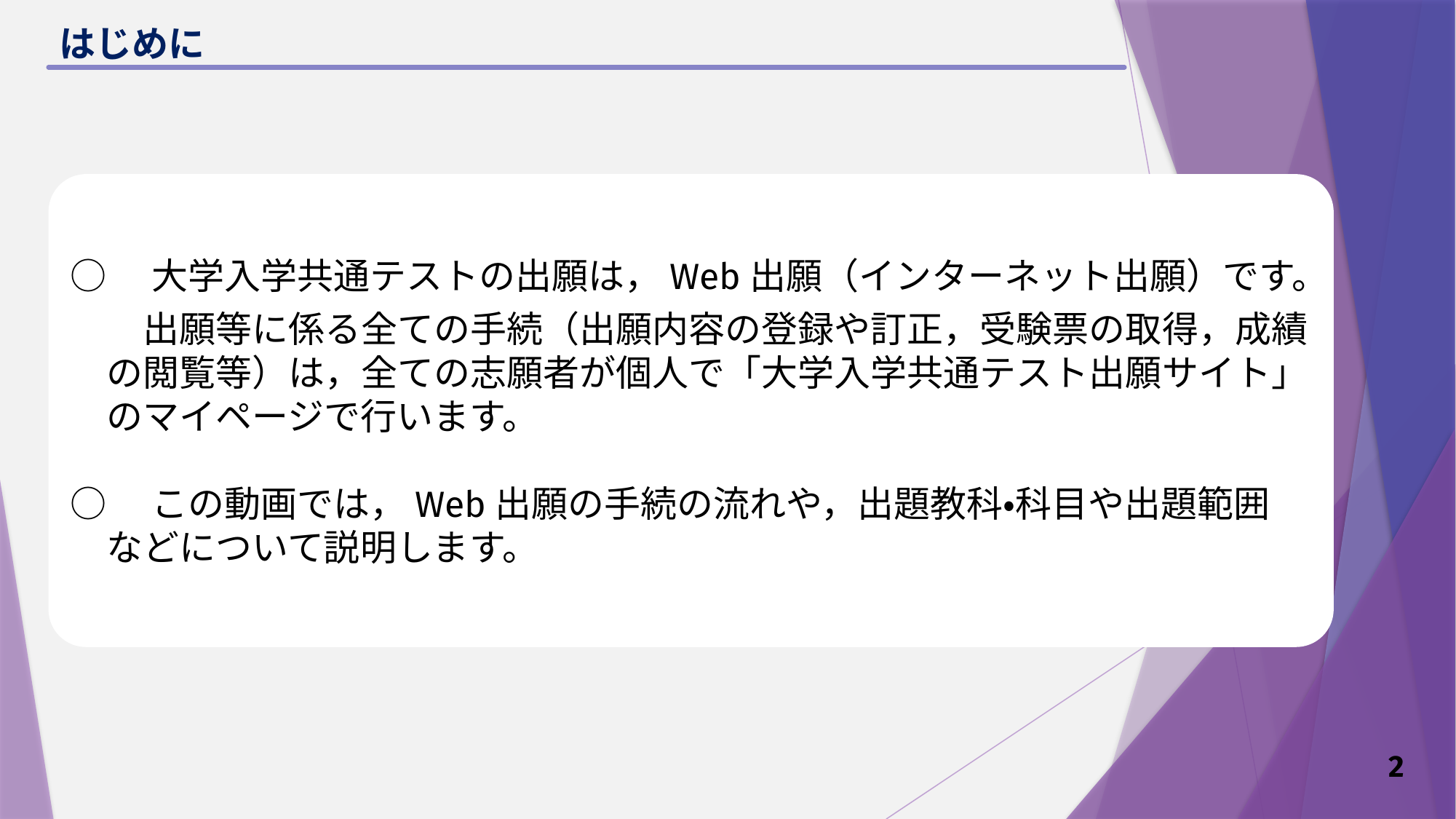

# はじめに
○　大学入学共通テストの出願は，Web出願（インターネット出願）です。
　　出願等に係る全ての手続（出願内容の登録や訂正，受験票の取得，成績
　の閲覧等）は，全ての志願者が個人で「大学入学共通テスト出願サイト」
　のマイページで行います。

○　この動画では，Web出願の手続の流れや，出題教科・科目や出題範囲
　などについて説明します。
2